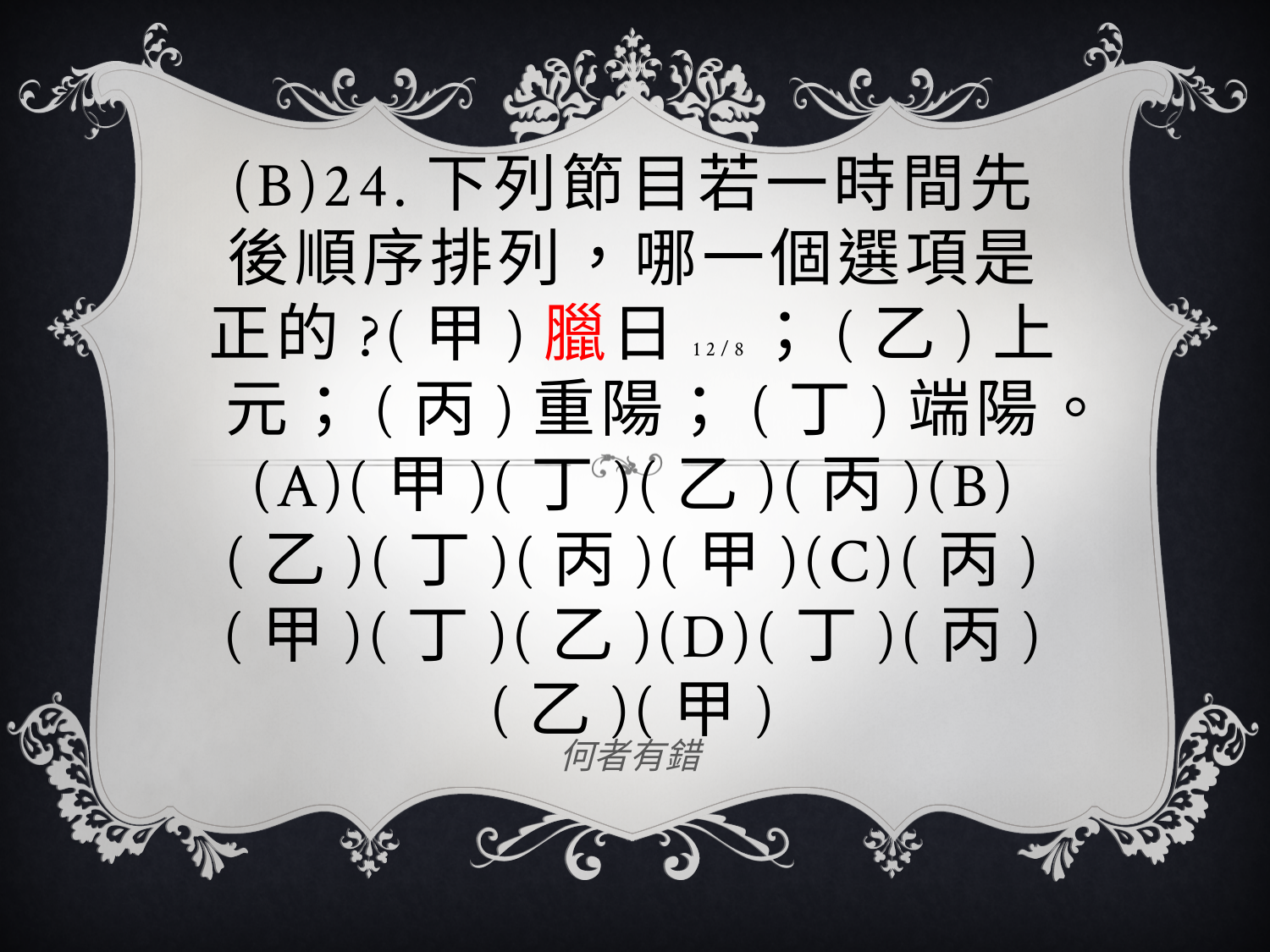

# (B)24.下列節目若一時間先後順序排列，哪一個選項是正的?(甲)臘日12/8；(乙)上元；(丙)重陽；(丁)端陽。(A)(甲)(丁)(乙)(丙)(B)(乙)(丁)(丙)(甲)(C)(丙)(甲)(丁)(乙)(D)(丁)(丙)(乙)(甲)
何者有錯